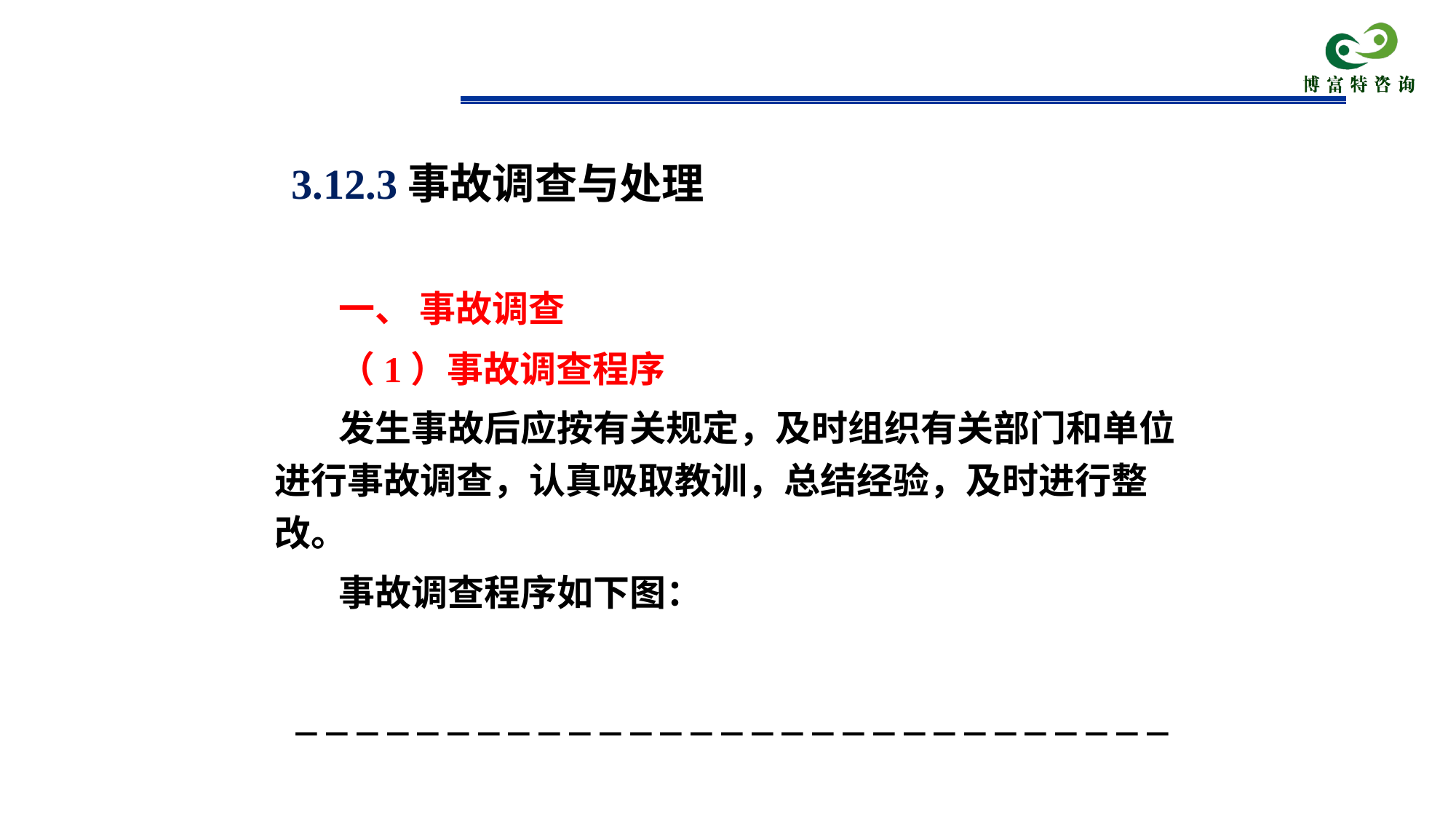

3.12.3事故调查与处理
# 一、 事故调查
（1）事故调查程序
发生事故后应按有关规定，及时组织有关部门和单位进行事故调查，认真吸取教训，总结经验，及时进行整改。
事故调查程序如下图：

－－－－－－－－－－－－－－－－－－－－－－－－－－－－－